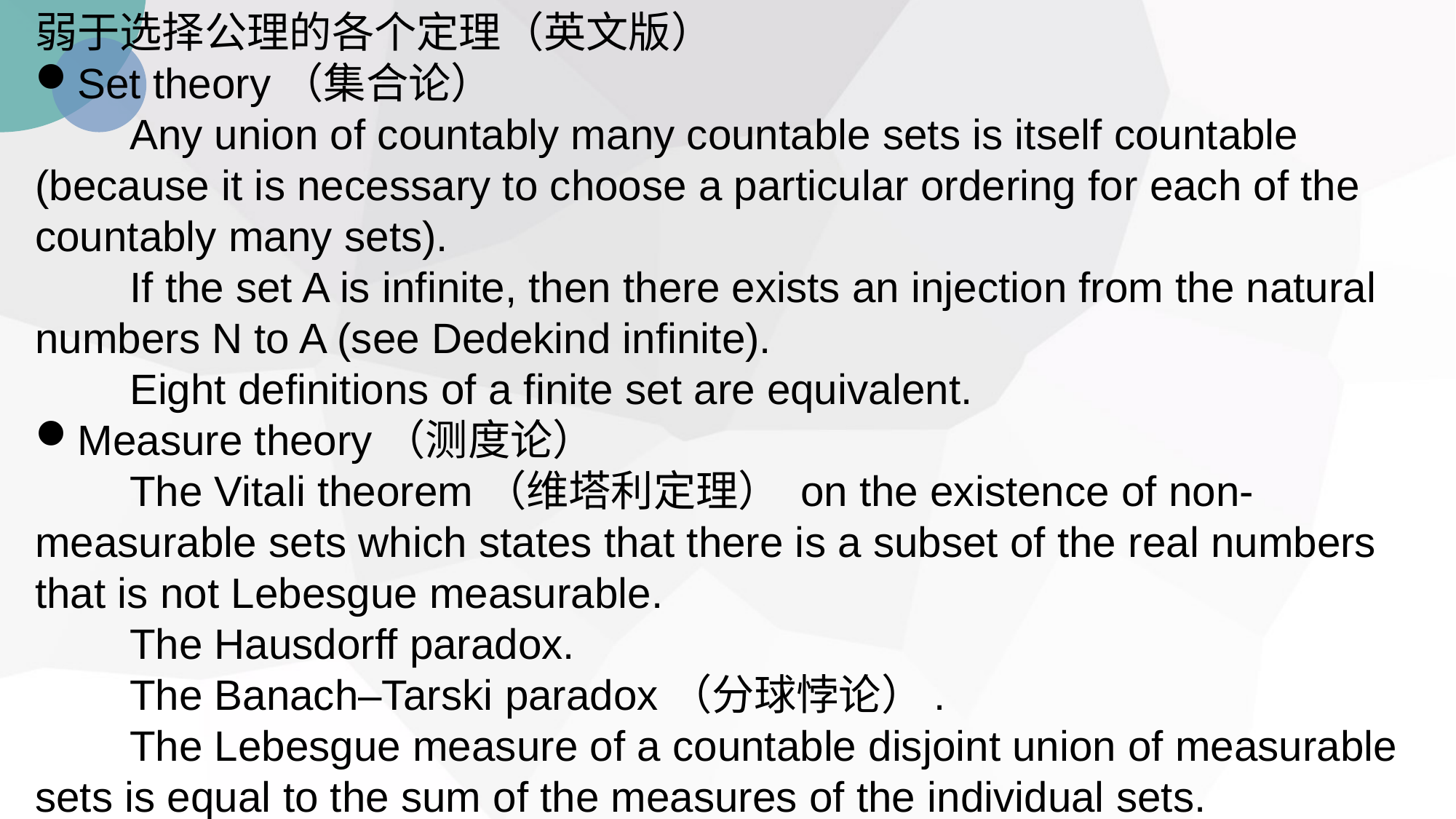

弱于选择公理的各个定理（英文版）
Set theory（集合论）
        Any union of countably many countable sets is itself countable (because it is necessary to choose a particular ordering for each of the countably many sets).
        If the set A is infinite, then there exists an injection from the natural numbers N to A (see Dedekind infinite).
        Eight definitions of a finite set are equivalent.
Measure theory（测度论）
        The Vitali theorem（维塔利定理） on the existence of non-measurable sets which states that there is a subset of the real numbers that is not Lebesgue measurable.
        The Hausdorff paradox.
        The Banach–Tarski paradox（分球悖论）.
        The Lebesgue measure of a countable disjoint union of measurable sets is equal to the sum of the measures of the individual sets.